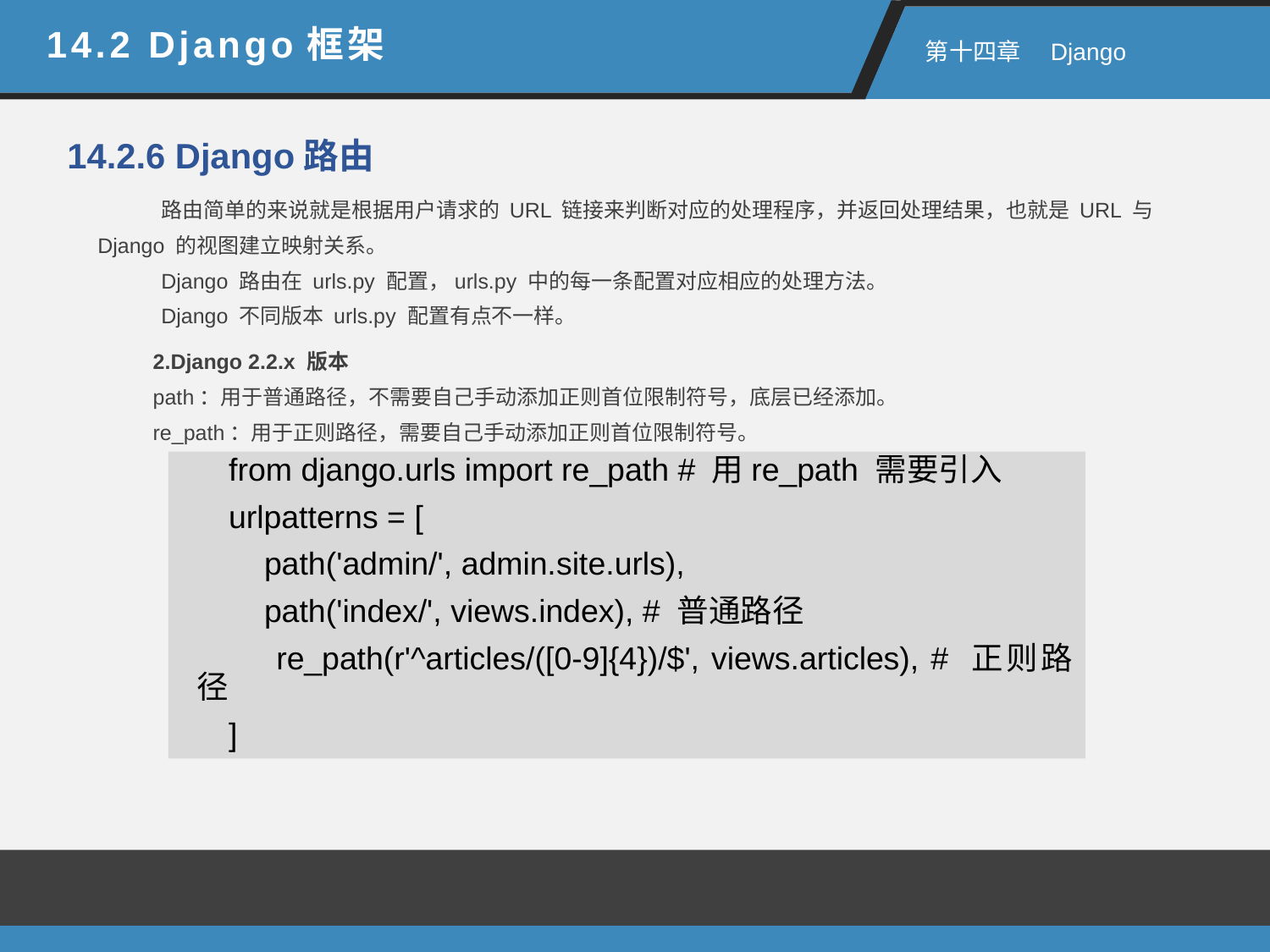

14.2 Django框架
  第十四章　Django
14.2.6 Django路由
路由简单的来说就是根据用户请求的 URL 链接来判断对应的处理程序，并返回处理结果，也就是 URL 与 Django 的视图建立映射关系。
Django 路由在 urls.py 配置，urls.py 中的每一条配置对应相应的处理方法。
Django 不同版本 urls.py 配置有点不一样。
2.Django 2.2.x 版本
path：用于普通路径，不需要自己手动添加正则首位限制符号，底层已经添加。
re_path：用于正则路径，需要自己手动添加正则首位限制符号。
from django.urls import re_path # 用re_path 需要引入
urlpatterns = [
    path('admin/', admin.site.urls),
    path('index/', views.index), # 普通路径
    re_path(r'^articles/([0-9]{4})/$', views.articles), # 正则路径
]